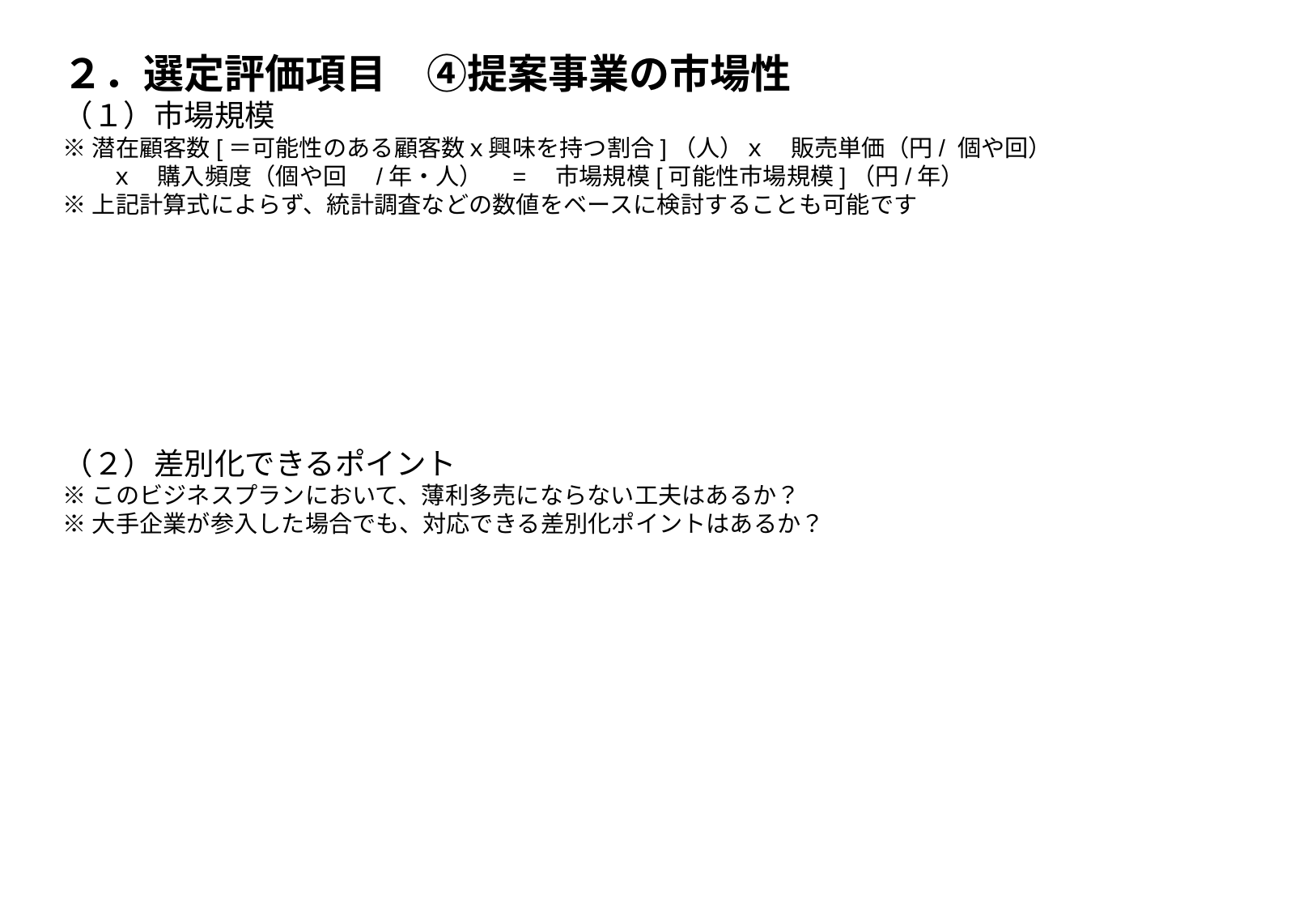

２．選定評価項目　④提案事業の市場性
（１）市場規模
※潜在顧客数[＝可能性のある顧客数ｘ興味を持つ割合]（人）ｘ　販売単価（円/ 個や回）
　　ｘ　購入頻度（個や回　/年・人）　=　市場規模[可能性市場規模]（円/年）
※上記計算式によらず、統計調査などの数値をベースに検討することも可能です

（２）差別化できるポイント
※このビジネスプランにおいて、薄利多売にならない工夫はあるか？
※大手企業が参入した場合でも、対応できる差別化ポイントはあるか？